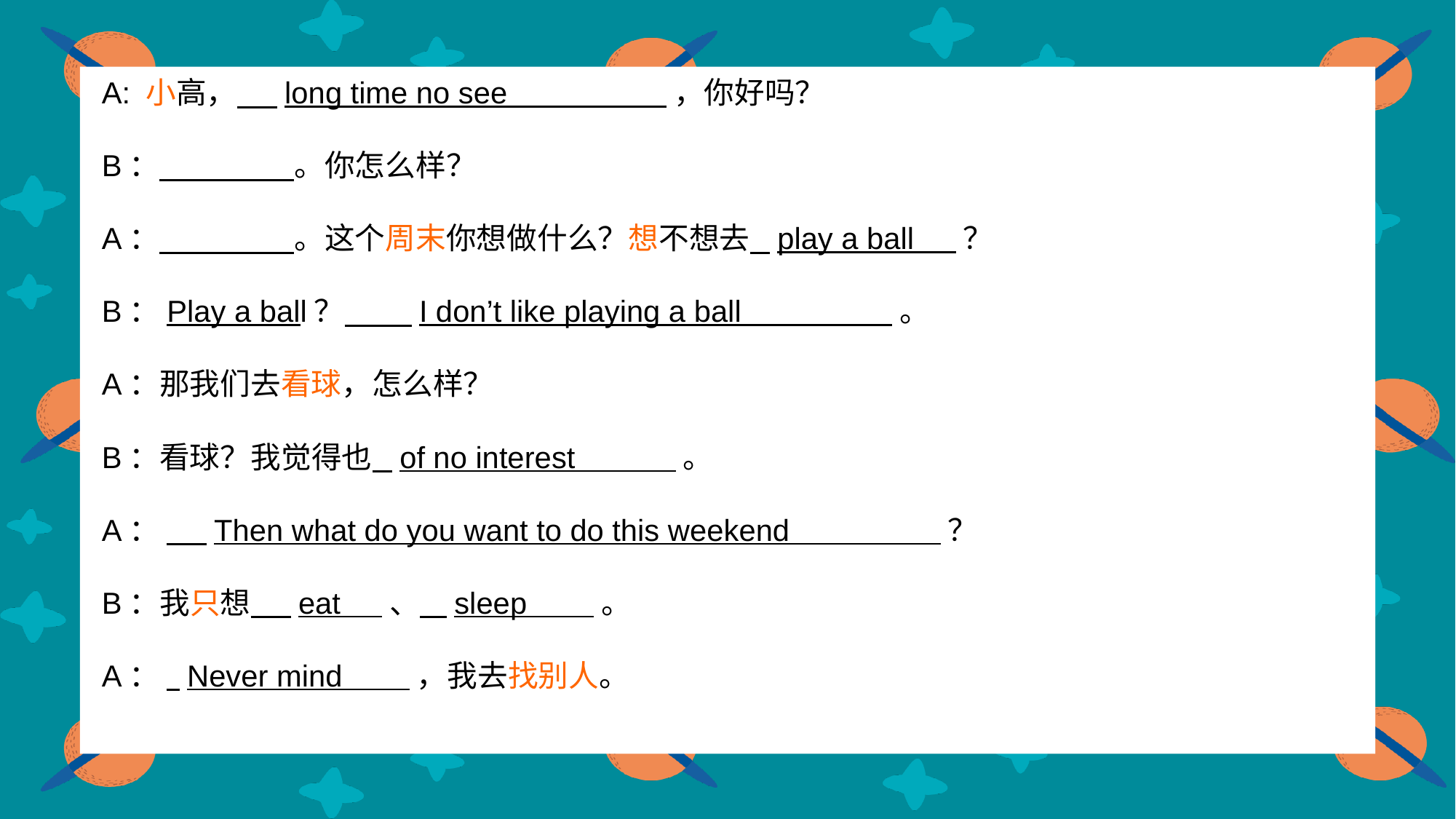

A: 小高，      long time no see                   ，你好吗？

B：                    。你怎么样？

A：                    。这个周末你想做什么？想不想去   play a ball     ？

B：Play a ball？          I don’t like playing a ball                  。

A：那我们去看球，怎么样？

B：看球？我觉得也   of no interest            。

A：       Then what do you want to do this weekend                  ？

B：我只想      eat     、    sleep        。

A：   Never mind        ，我去找别人。